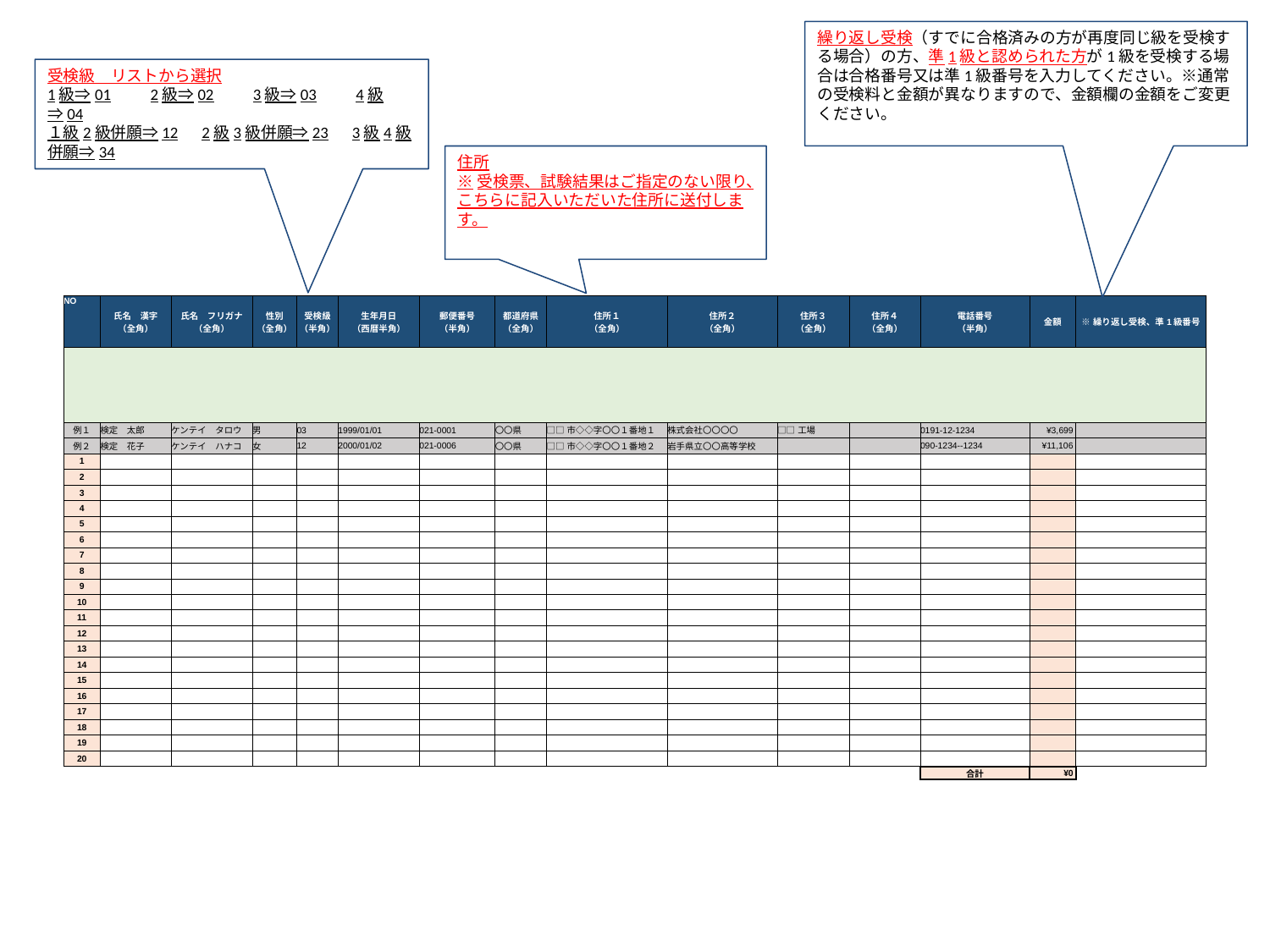

繰り返し受検（すでに合格済みの方が再度同じ級を受検する場合）の方、準1級と認められた方が1級を受検する場合は合格番号又は準1級番号を入力してください。※通常の受検料と金額が異なりますので、金額欄の金額をご変更ください。
受検級　リストから選択
1級⇒01　　2級⇒02　　3級⇒03　　4級⇒04
１級2級併願⇒12　2級3級併願⇒23　3級4級併願⇒34
住所
※受検票、試験結果はご指定のない限り、
こちらに記入いただいた住所に送付します。
| NO | 氏名　漢字 （全角） | 氏名　フリガナ （全角） | 性別 （全角） | 受検級 （半角） | 生年月日 （西暦半角） | 郵便番号 （半角） | 都道府県 （全角） | 住所１ （全角） | 住所２ （全角） | 住所３ （全角） | 住所４ （全角） | 電話番号 （半角） | 金額 | ※繰り返し受検、準1級番号 |
| --- | --- | --- | --- | --- | --- | --- | --- | --- | --- | --- | --- | --- | --- | --- |
|  |  |  |  |  |  |  |  |  |  |  |  |  |  |  |
| 例１ | 検定　太郎 | ケンテイ　タロウ | 男 | 03 | 1999/01/01 | 021-0001 | 〇〇県 | □□市◇◇字〇〇１番地１ | 株式会社〇〇〇〇 | □□工場 |  | 0191-12-1234 | ¥3,699 |  |
| 例２ | 検定　花子 | ケンテイ　ハナコ | 女 | 12 | 2000/01/02 | 021-0006 | 〇〇県 | □□市◇◇字〇〇１番地２ | 岩手県立〇〇高等学校 |  |  | 090-1234--1234 | ¥11,106 |  |
| 1 |  |  |  |  |  |  |  |  |  |  |  |  |  |  |
| 2 |  |  |  |  |  |  |  |  |  |  |  |  |  |  |
| 3 |  |  |  |  |  |  |  |  |  |  |  |  |  |  |
| 4 |  |  |  |  |  |  |  |  |  |  |  |  |  |  |
| 5 |  |  |  |  |  |  |  |  |  |  |  |  |  |  |
| 6 |  |  |  |  |  |  |  |  |  |  |  |  |  |  |
| 7 |  |  |  |  |  |  |  |  |  |  |  |  |  |  |
| 8 |  |  |  |  |  |  |  |  |  |  |  |  |  |  |
| 9 |  |  |  |  |  |  |  |  |  |  |  |  |  |  |
| 10 |  |  |  |  |  |  |  |  |  |  |  |  |  |  |
| 11 |  |  |  |  |  |  |  |  |  |  |  |  |  |  |
| 12 |  |  |  |  |  |  |  |  |  |  |  |  |  |  |
| 13 |  |  |  |  |  |  |  |  |  |  |  |  |  |  |
| 14 |  |  |  |  |  |  |  |  |  |  |  |  |  |  |
| 15 |  |  |  |  |  |  |  |  |  |  |  |  |  |  |
| 16 |  |  |  |  |  |  |  |  |  |  |  |  |  |  |
| 17 |  |  |  |  |  |  |  |  |  |  |  |  |  |  |
| 18 |  |  |  |  |  |  |  |  |  |  |  |  |  |  |
| 19 |  |  |  |  |  |  |  |  |  |  |  |  |  |  |
| 20 |  |  |  |  |  |  |  |  |  |  |  |  |  |  |
|  |  |  |  |  |  |  |  |  |  |  |  | 合計 | ¥0 |  |